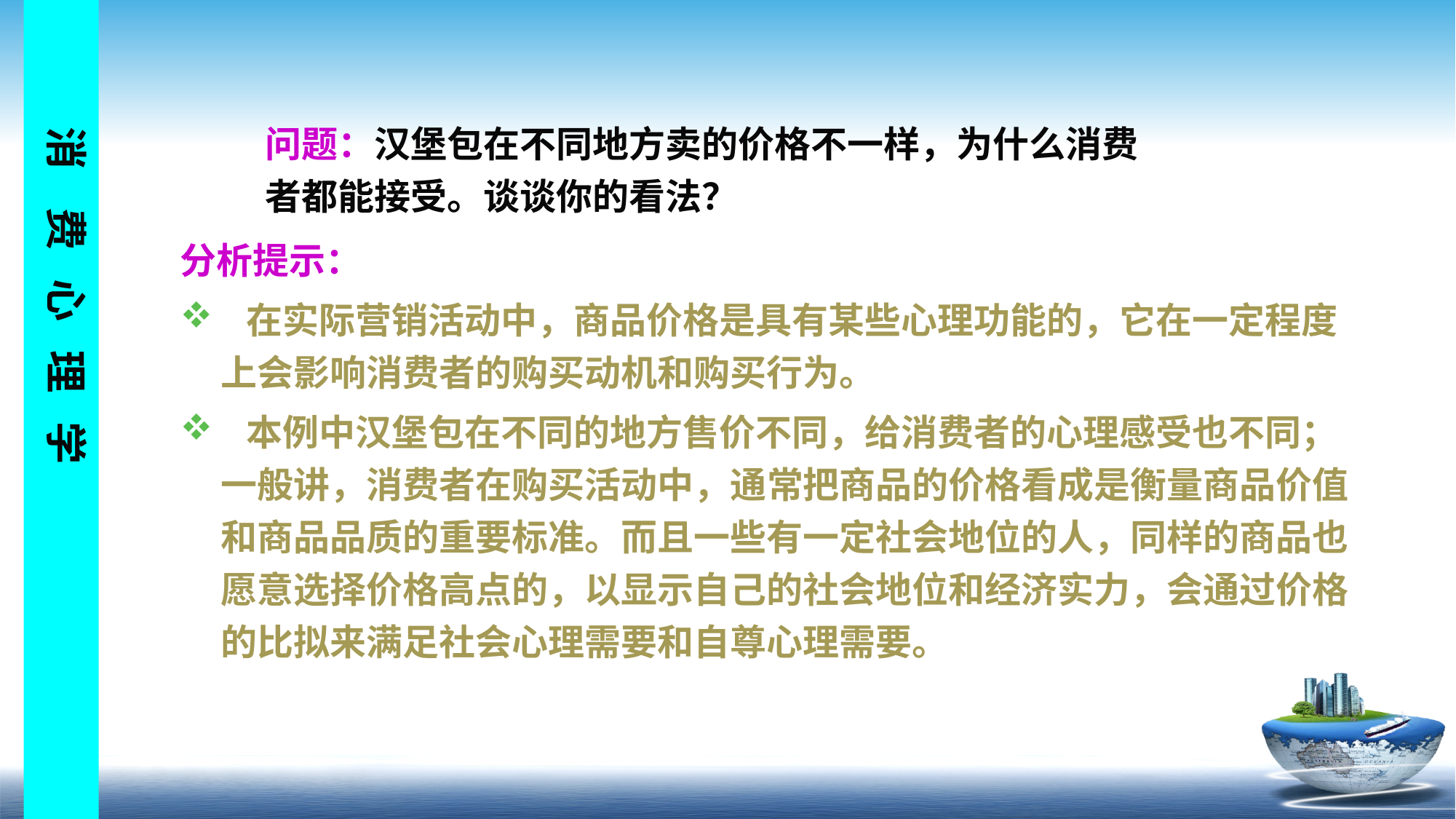

# 问题：汉堡包在不同地方卖的价格不一样，为什么消费者都能接受。谈谈你的看法？
分析提示：
  在实际营销活动中，商品价格是具有某些心理功能的，它在一定程度上会影响消费者的购买动机和购买行为。
  本例中汉堡包在不同的地方售价不同，给消费者的心理感受也不同；一般讲，消费者在购买活动中，通常把商品的价格看成是衡量商品价值和商品品质的重要标准。而且一些有一定社会地位的人，同样的商品也愿意选择价格高点的，以显示自己的社会地位和经济实力，会通过价格的比拟来满足社会心理需要和自尊心理需要。